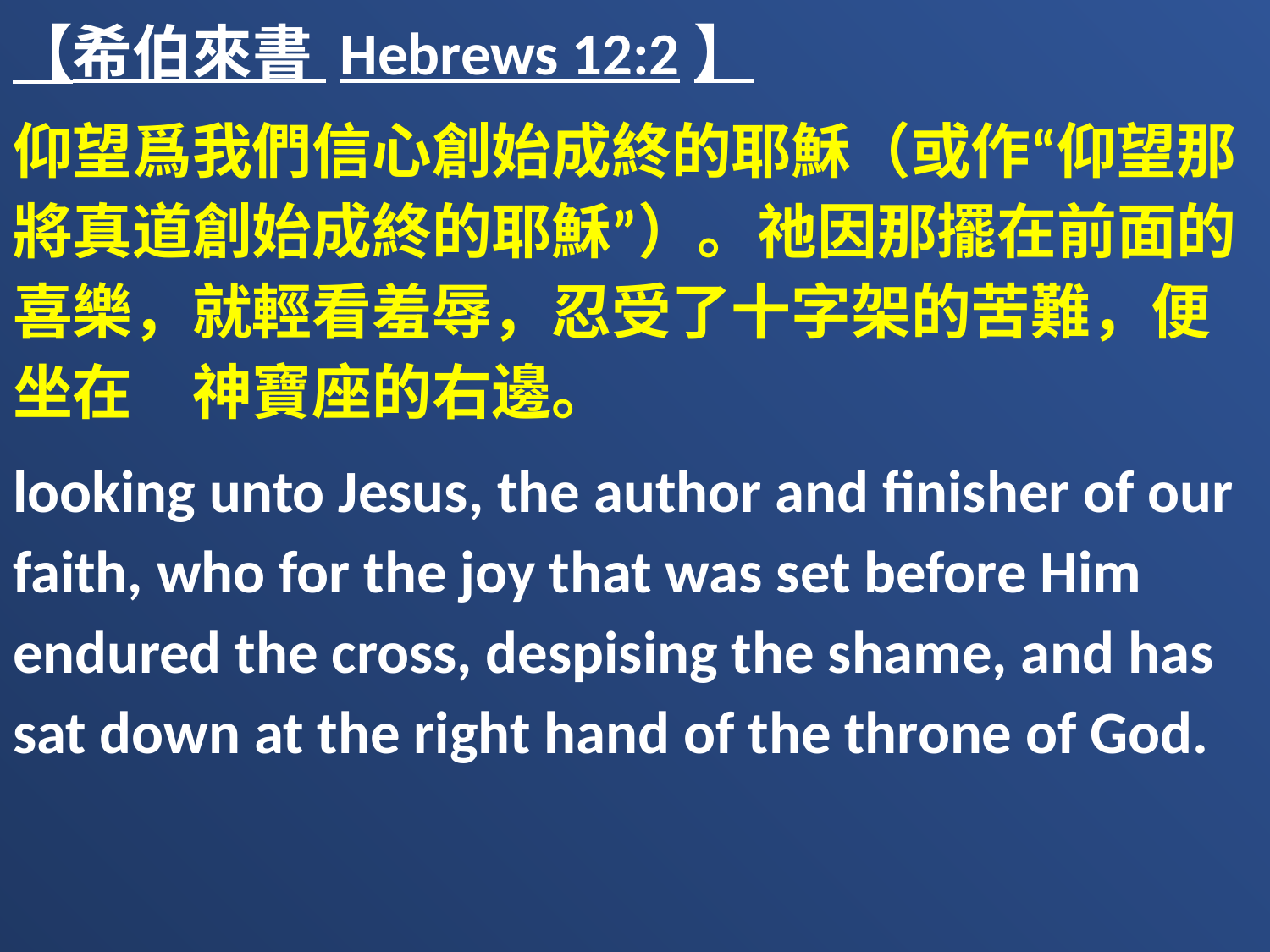

【希伯來書 Hebrews 12:2】
仰望爲我們信心創始成終的耶穌（或作“仰望那將真道創始成終的耶穌”）。祂因那擺在前面的喜樂，就輕看羞辱，忍受了十字架的苦難，便坐在　神寶座的右邊。
looking unto Jesus, the author and finisher of our faith, who for the joy that was set before Him endured the cross, despising the shame, and has sat down at the right hand of the throne of God.